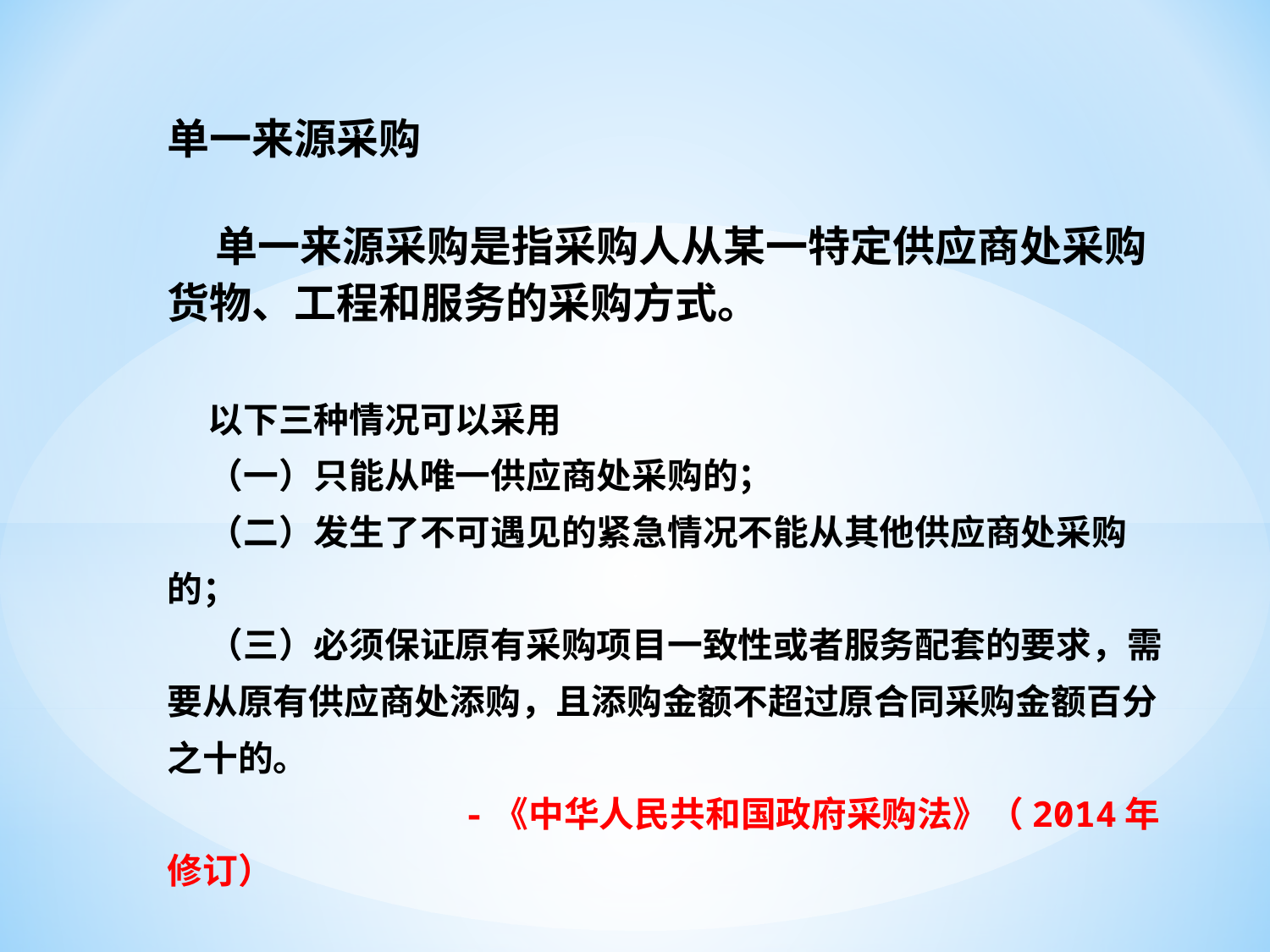

单一来源采购

    单一来源采购是指采购人从某一特定供应商处采购货物、工程和服务的采购方式。

    以下三种情况可以采用
    （一）只能从唯一供应商处采购的；
    （二）发生了不可遇见的紧急情况不能从其他供应商处采购的；
    （三）必须保证原有采购项目一致性或者服务配套的要求，需要从原有供应商处添购，且添购金额不超过原合同采购金额百分之十的。
              -《中华人民共和国政府采购法》（2014年修订）